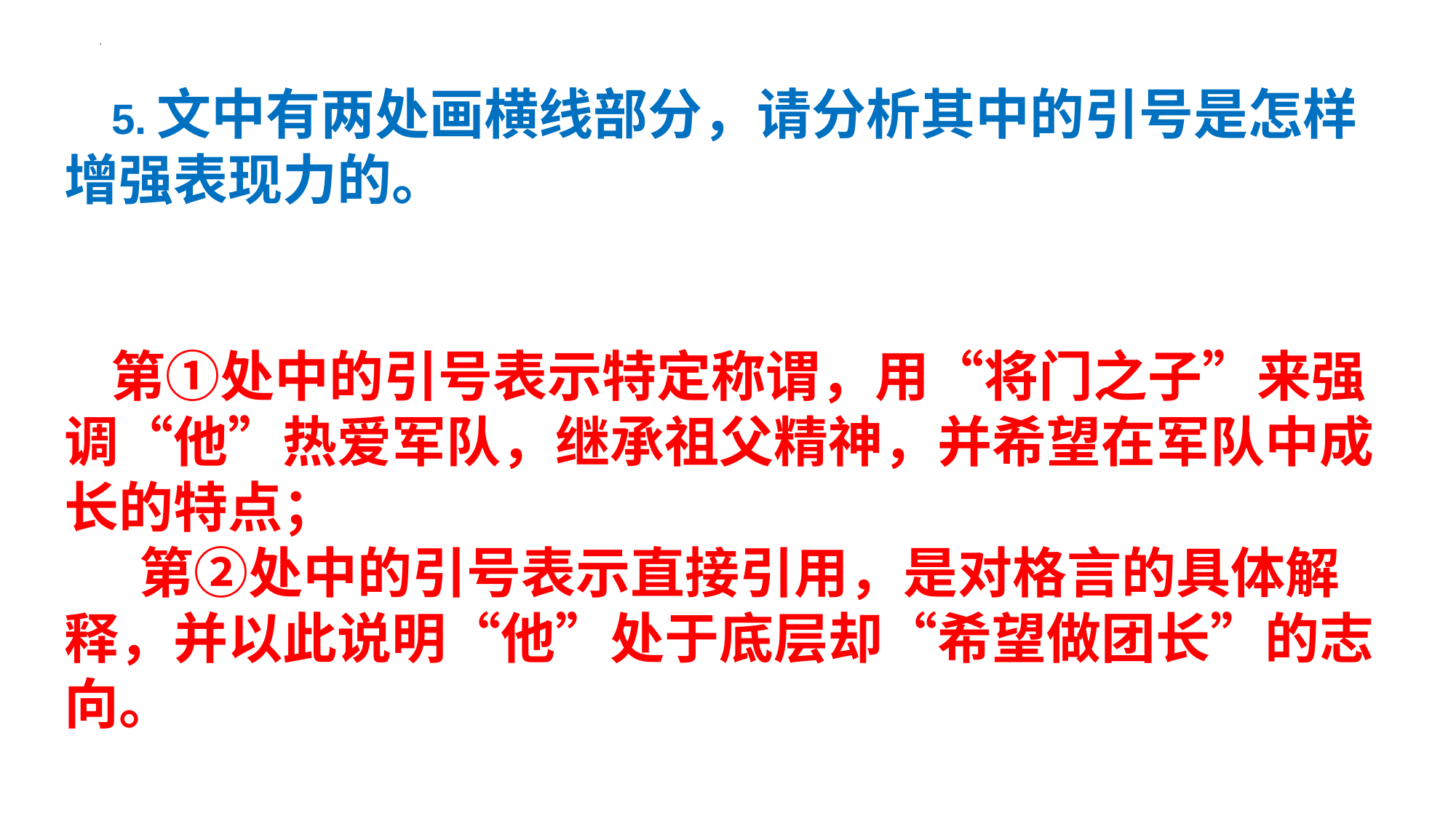

5.文中有两处画横线部分，请分析其中的引号是怎样增强表现力的。

   第①处中的引号表示特定称谓，用“将门之子”来强调“他”热爱军队，继承祖父精神，并希望在军队中成长的特点；
     第②处中的引号表示直接引用，是对格言的具体解释，并以此说明“他”处于底层却“希望做团长”的志向。

点击输入文本信息，简要陈述文本信息，字体大小可调节。点击输入文本信息，简要陈述文本信息，字体大小可调节。
点击输入文本信息，简要陈述文本信息，字体大小可调节。点击输入文本信息，简要陈述文本信息，字体大小可调节。